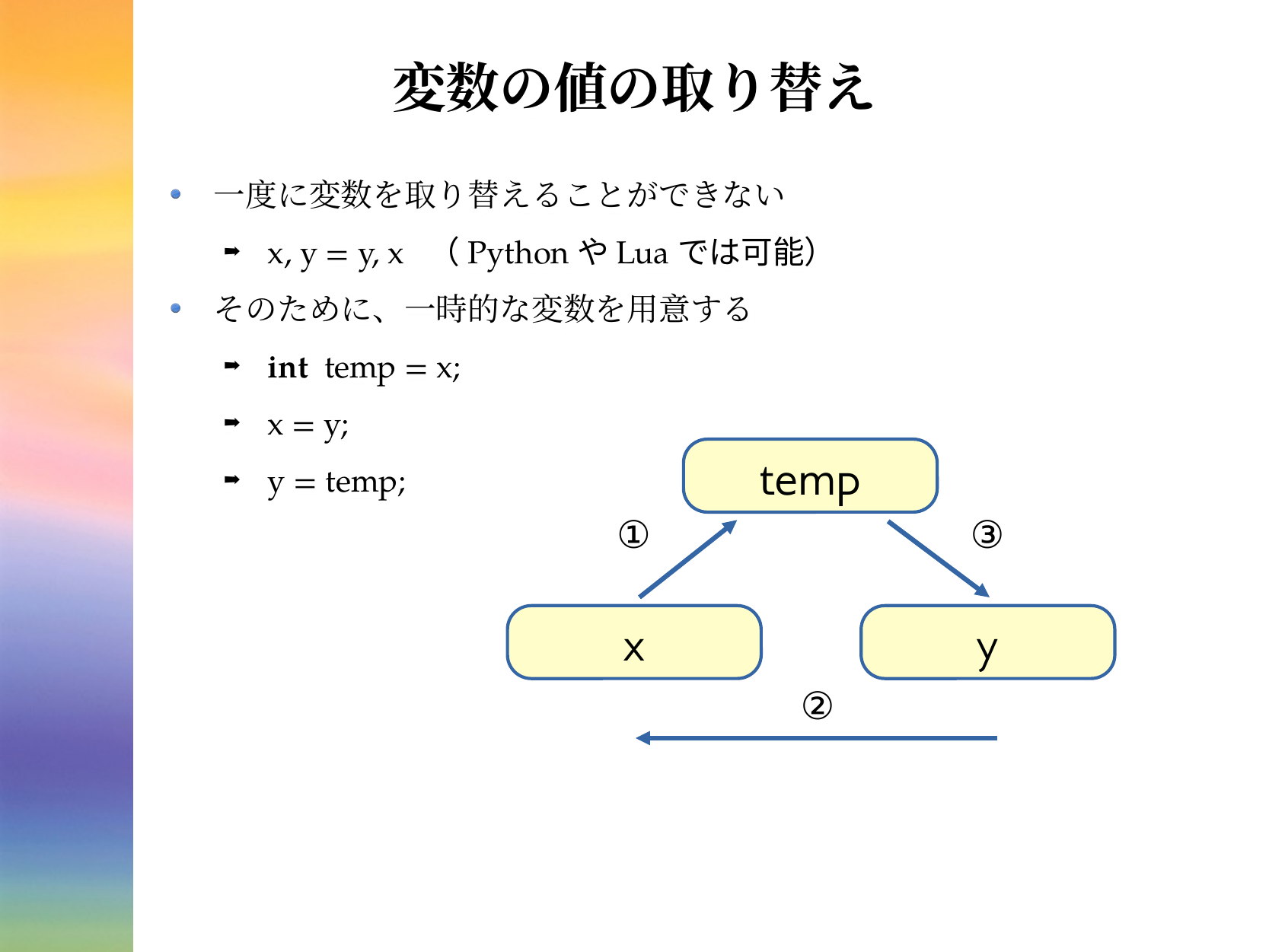

# 変数の値の取り替え
一度に変数を取り替えることができない
x, y = y, x  （PythonやLuaでは可能）
そのために、一時的な変数を用意する
int  temp = x;
x = y;
y = temp;
temp
①
③

x
y
②